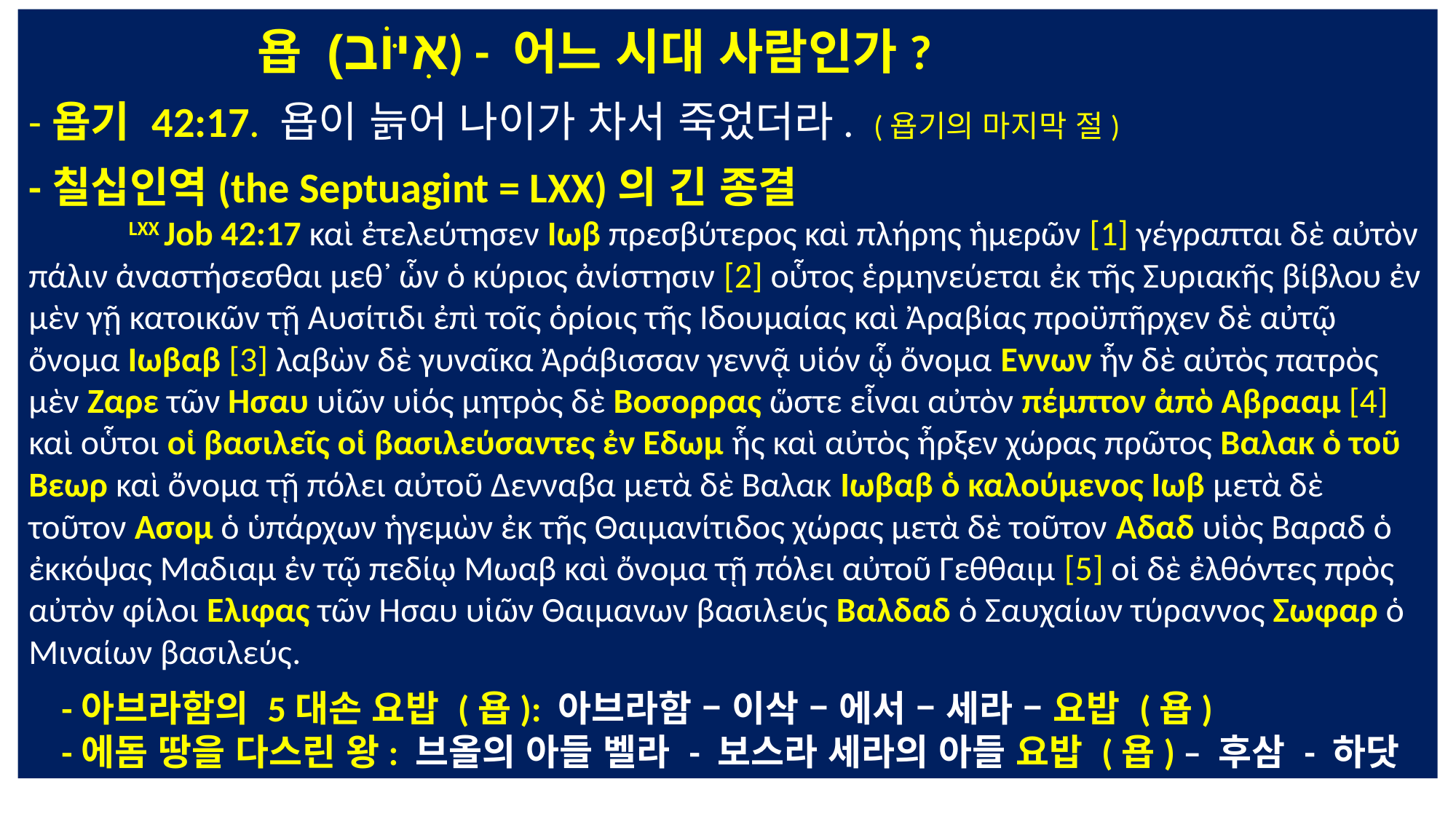

욥 (אִיּוֹב) - 어느 시대 사람인가?

-욥기 42:17. 욥이 늙어 나이가 차서 죽었더라.  (욥기의 마지막 절)

-칠십인역(the Septuagint = LXX)의 긴 종결
                      LXX Job 42:17 καὶ ἐτελεύτησεν Ιωβ πρεσβύτερος καὶ πλήρης ἡμερῶν [1] γέγραπται δὲ αὐτὸν πάλιν ἀναστήσεσθαι μεθ᾽ ὧν ὁ κύριος ἀνίστησιν [2] οὗτος ἑρμηνεύεται ἐκ τῆς Συριακῆς βίβλου ἐν μὲν γῇ κατοικῶν τῇ Αυσίτιδι ἐπὶ τοῖς ὁρίοις τῆς Ιδουμαίας καὶ Ἀραβίας προϋπῆρχεν δὲ αὐτῷ ὄνομα Ιωβαβ [3] λαβὼν δὲ γυναῖκα Ἀράβισσαν γεννᾷ υἱόν ᾧ ὄνομα Εννων ἦν δὲ αὐτὸς πατρὸς μὲν Ζαρε τῶν Ησαυ υἱῶν υἱός μητρὸς δὲ Βοσορρας ὥστε εἶναι αὐτὸν πέμπτον ἀπὸ Αβρααμ [4] καὶ οὗτοι οἱ βασιλεῖς οἱ βασιλεύσαντες ἐν Εδωμ ἧς καὶ αὐτὸς ἦρξεν χώρας πρῶτος Βαλακ ὁ τοῦ Βεωρ καὶ ὄνομα τῇ πόλει αὐτοῦ Δενναβα μετὰ δὲ Βαλακ Ιωβαβ ὁ καλούμενος Ιωβ μετὰ δὲ τοῦτον Ασομ ὁ ὑπάρχων ἡγεμὼν ἐκ τῆς Θαιμανίτιδος χώρας μετὰ δὲ τοῦτον Αδαδ υἱὸς Βαραδ ὁ ἐκκόψας Μαδιαμ ἐν τῷ πεδίῳ Μωαβ καὶ ὄνομα τῇ πόλει αὐτοῦ Γεθθαιμ [5] οἱ δὲ ἐλθόντες πρὸς αὐτὸν φίλοι Ελιφας τῶν Ησαυ υἱῶν Θαιμανων βασιλεύς Βαλδαδ ὁ Σαυχαίων τύραννος Σωφαρ ὁ Μιναίων βασιλεύς.

    -아브라함의 5대손 요밥 (욥): 아브라함 – 이삭 – 에서 – 세라 – 요밥 (욥)
    -에돔 땅을 다스린 왕: 브올의 아들 벨라 - 보스라 세라의 아들 요밥 (욥) – 후삼 - 하닷